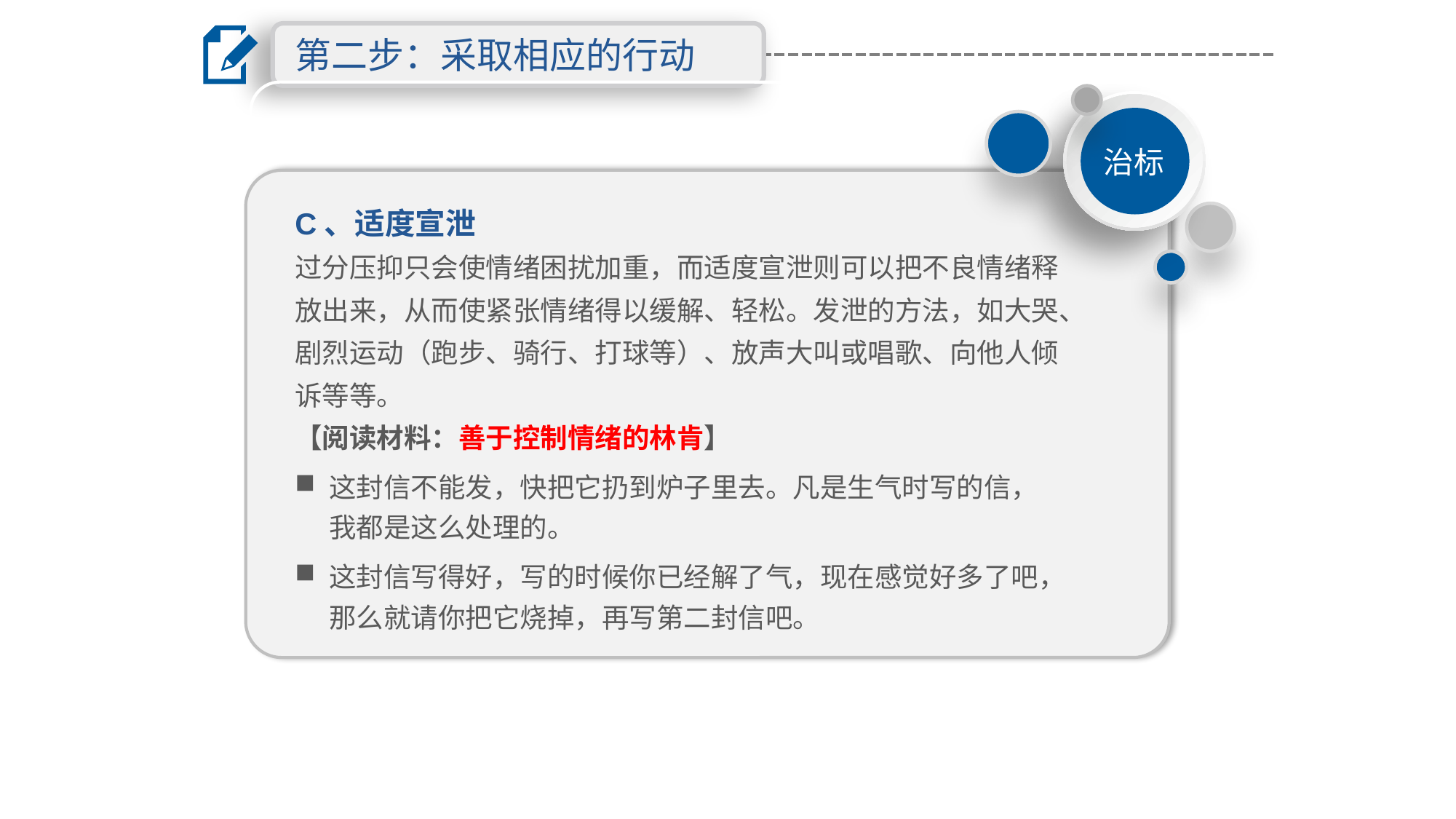

第二步：采取相应的行动

治标
C、适度宣泄
过分压抑只会使情绪困扰加重，而适度宣泄则可以把不良情绪释放出来，从而使紧张情绪得以缓解、轻松。发泄的方法，如大哭、剧烈运动（跑步、骑行、打球等）、放声大叫或唱歌、向他人倾诉等等。
【阅读材料：善于控制情绪的林肯】
这封信不能发，快把它扔到炉子里去。凡是生气时写的信，我都是这么处理的。
这封信写得好，写的时候你已经解了气，现在感觉好多了吧，那么就请你把它烧掉，再写第二封信吧。